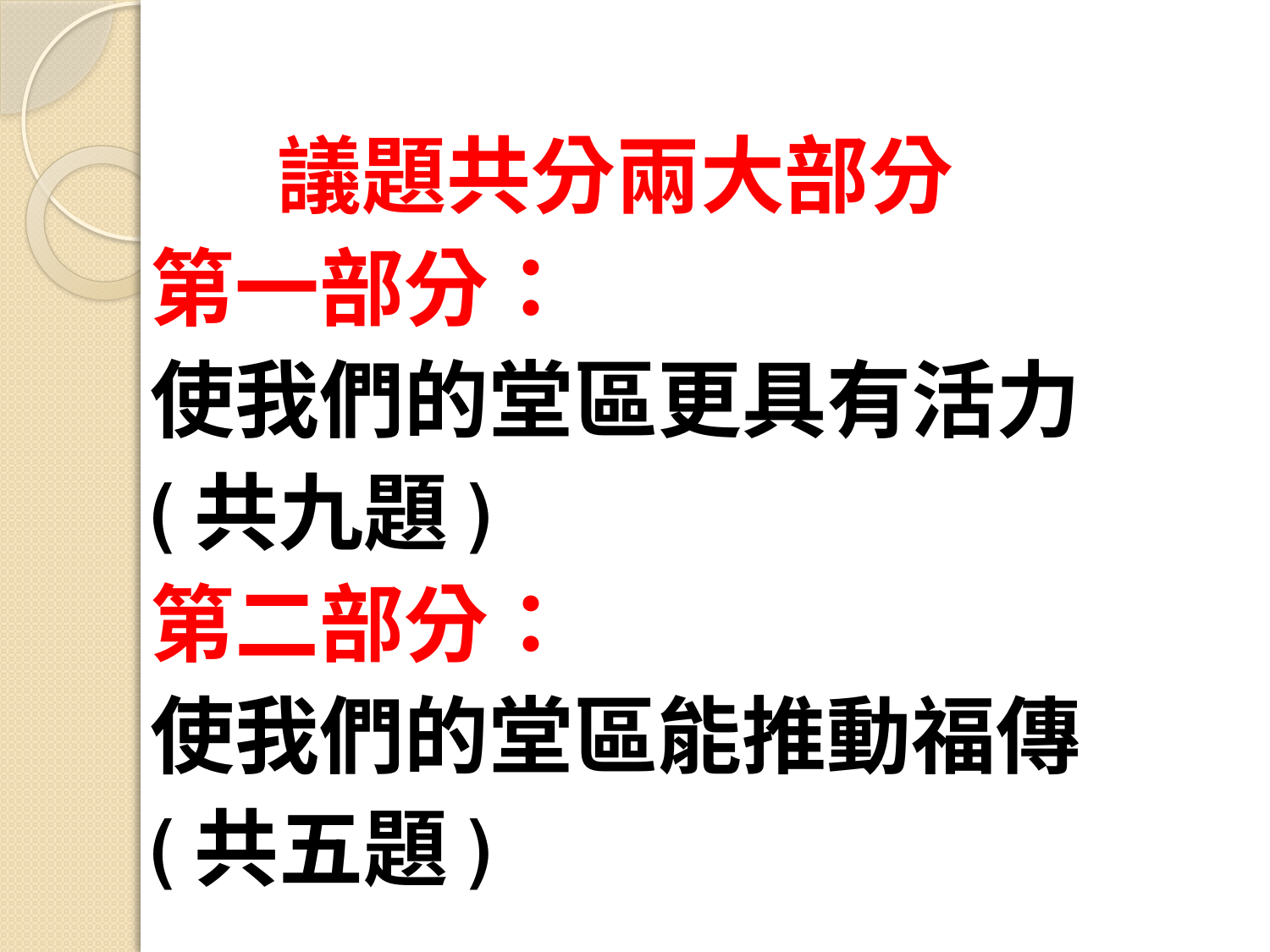

議題共分兩大部分
第一部分：
使我們的堂區更具有活力
(共九題)
第二部分：
使我們的堂區能推動福傳
(共五題)